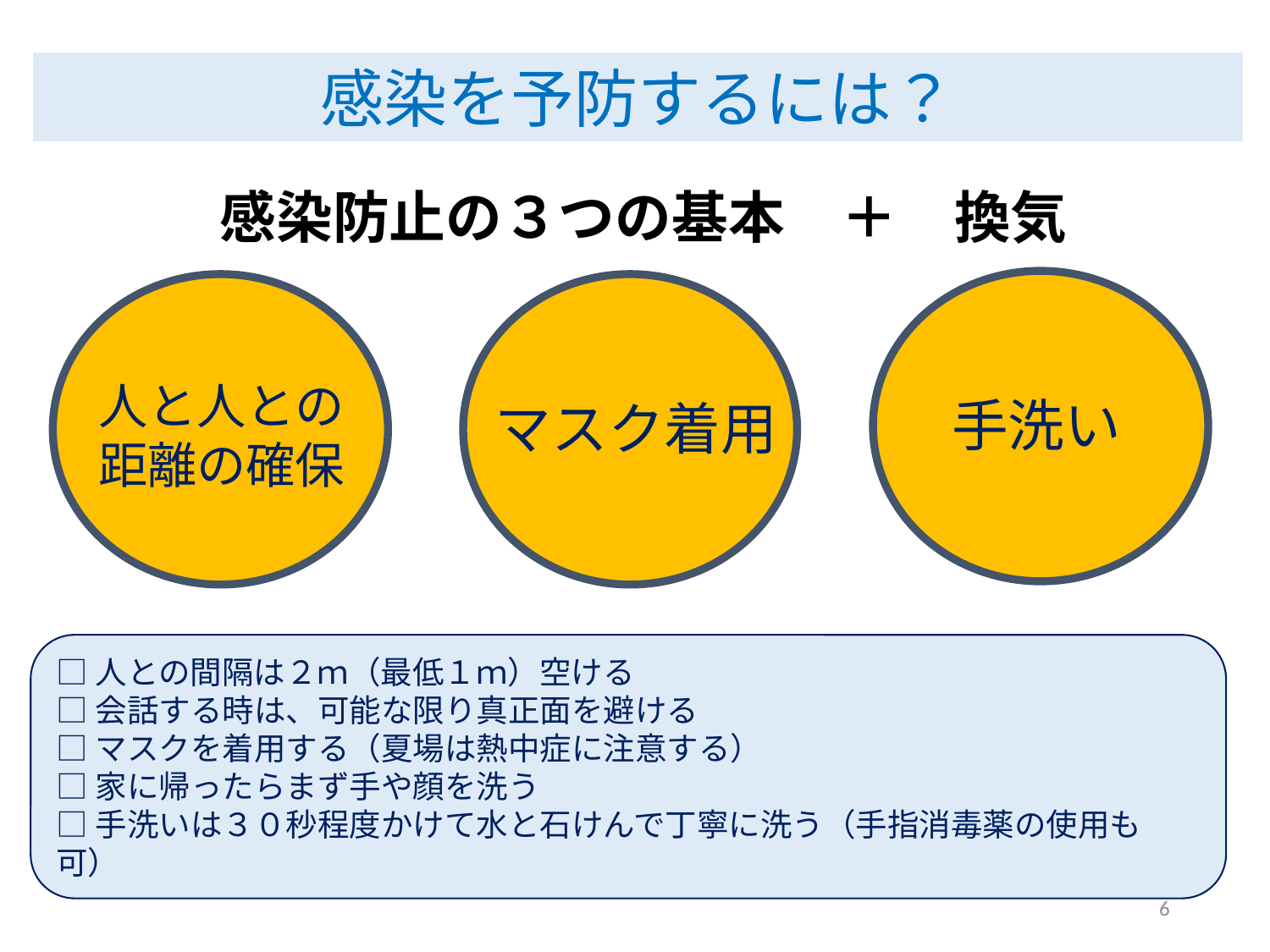

感染を予防するには？
感染防止の３つの基本　＋　換気

手洗い
マスク着用
人と人との
距離の確保
□人との間隔は２ｍ（最低１ｍ）空ける
□会話する時は、可能な限り真正面を避ける
□マスクを着用する（夏場は熱中症に注意する）
□家に帰ったらまず手や顔を洗う
□手洗いは３０秒程度かけて水と石けんで丁寧に洗う（手指消毒薬の使用も可）
6